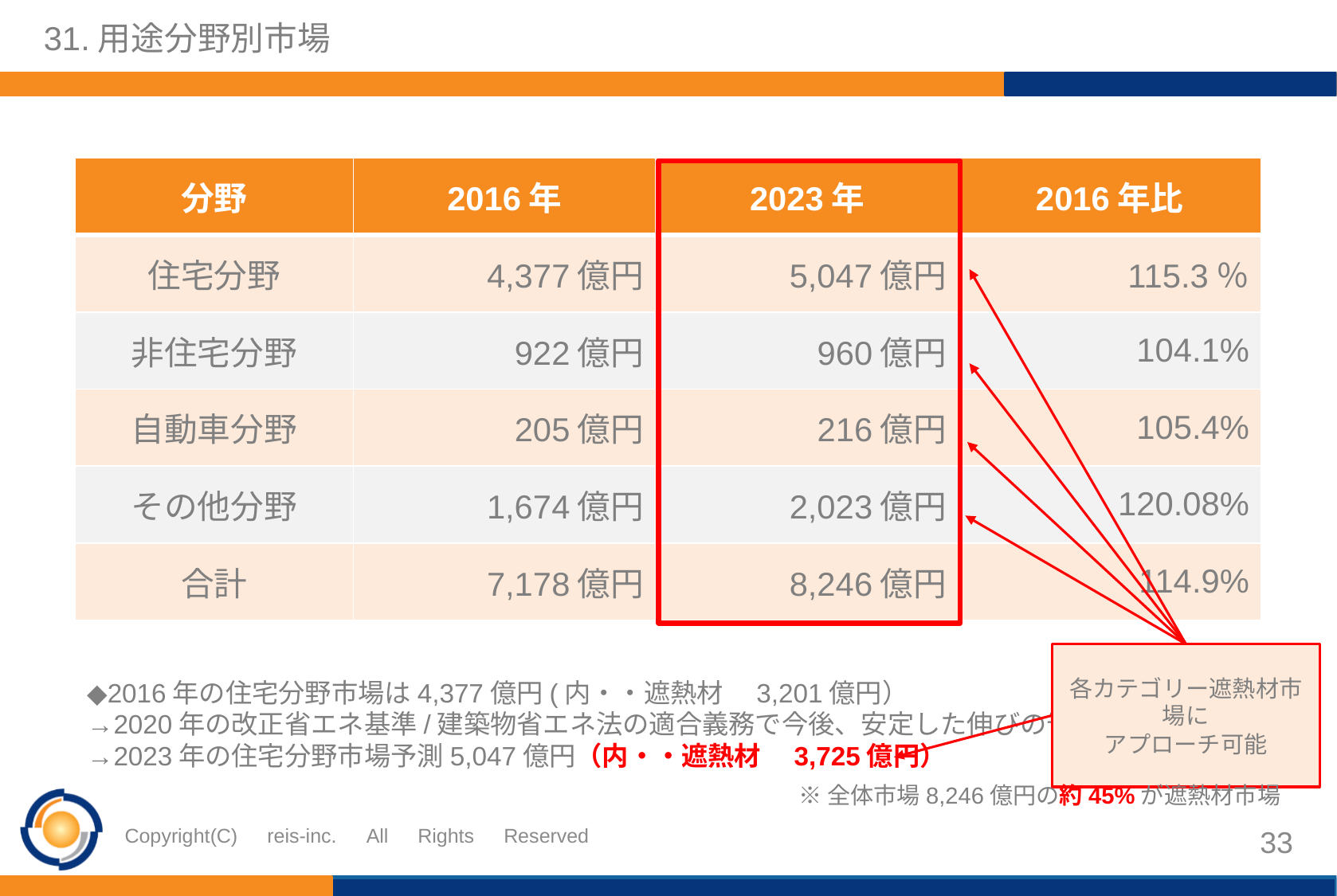

# 31.用途分野別市場
| 分野 | 2016年 | 2023年 | 2016年比 |
| --- | --- | --- | --- |
| 住宅分野 | 4,377億円 | 5,047億円 | 115.3％ |
| 非住宅分野 | 922億円 | 960億円 | 104.1% |
| 自動車分野 | 205億円 | 216億円 | 105.4% |
| その他分野 | 1,674億円 | 2,023億円 | 120.08% |
| 合計 | 7,178億円 | 8,246億円 | 114.9% |

各カテゴリー遮熱材市場に
アプローチ可能

◆2016年の住宅分野市場は4,377億円(内・・遮熱材　3,201億円）
→2020年の改正省エネ基準/建築物省エネ法の適合義務で今後、安定した伸びの予想
→2023年の住宅分野市場予測5,047億円（内・・遮熱材　3,725億円）
※全体市場8,246億円の約45%が遮熱材市場
Copyright(C)　reis-inc.　All　Rights　Reserved
33